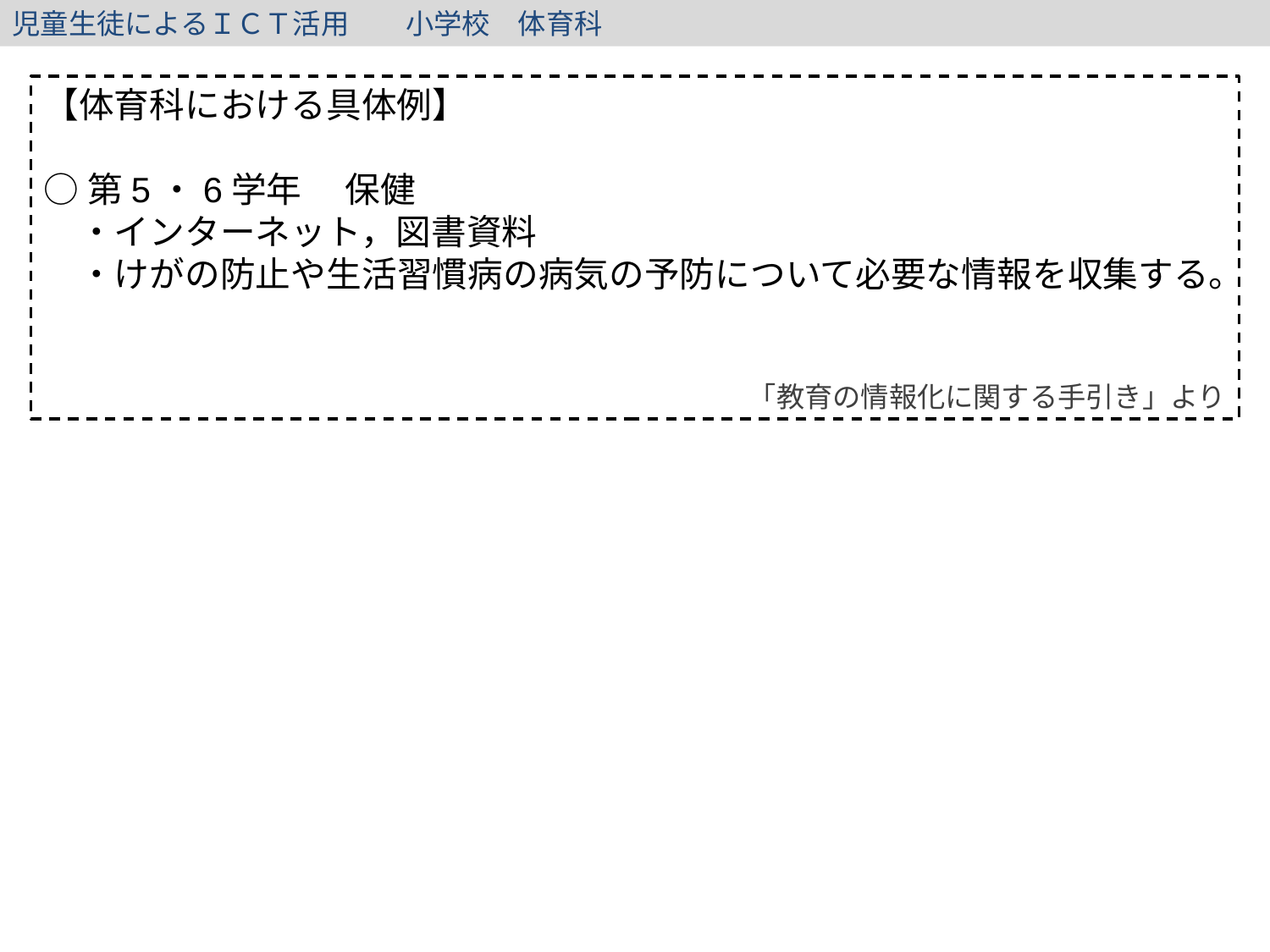

児童生徒によるＩＣＴ活用　　小学校　体育科
【体育科における具体例】

○第5・6学年 　保健
　・インターネット，図書資料
　・けがの防止や生活習慣病の病気の予防について必要な情報を収集する。

「教育の情報化に関する手引き」より